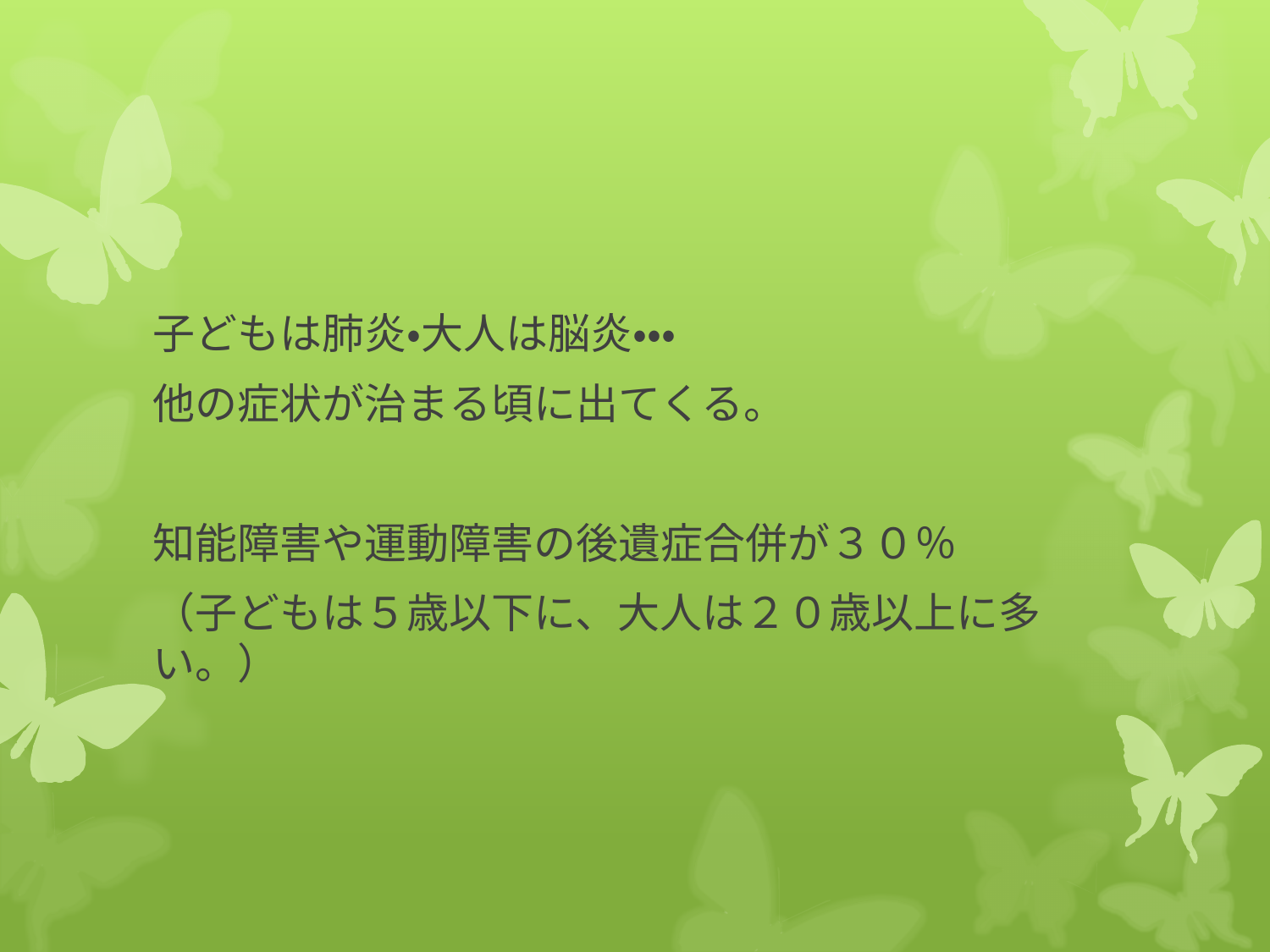

#
子どもは肺炎・大人は脳炎・・・
他の症状が治まる頃に出てくる。

知能障害や運動障害の後遺症合併が３０％
（子どもは５歳以下に、大人は２０歳以上に多い。）